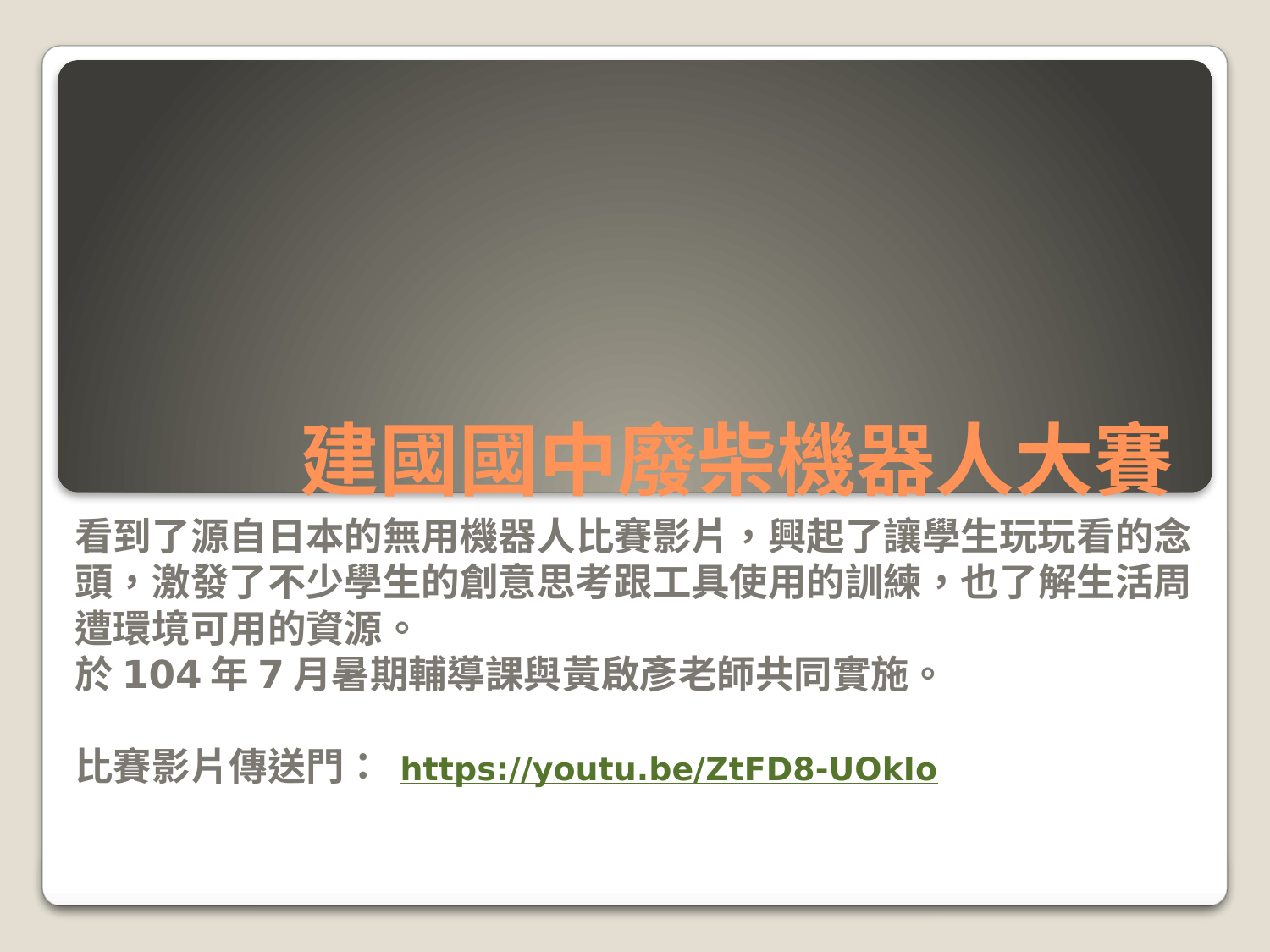

# 建國國中廢柴機器人大賽
看到了源自日本的無用機器人比賽影片，興起了讓學生玩玩看的念頭，激發了不少學生的創意思考跟工具使用的訓練，也了解生活周遭環境可用的資源。
於104年7月暑期輔導課與黃啟彥老師共同實施。
比賽影片傳送門： https://youtu.be/ZtFD8-UOkIo